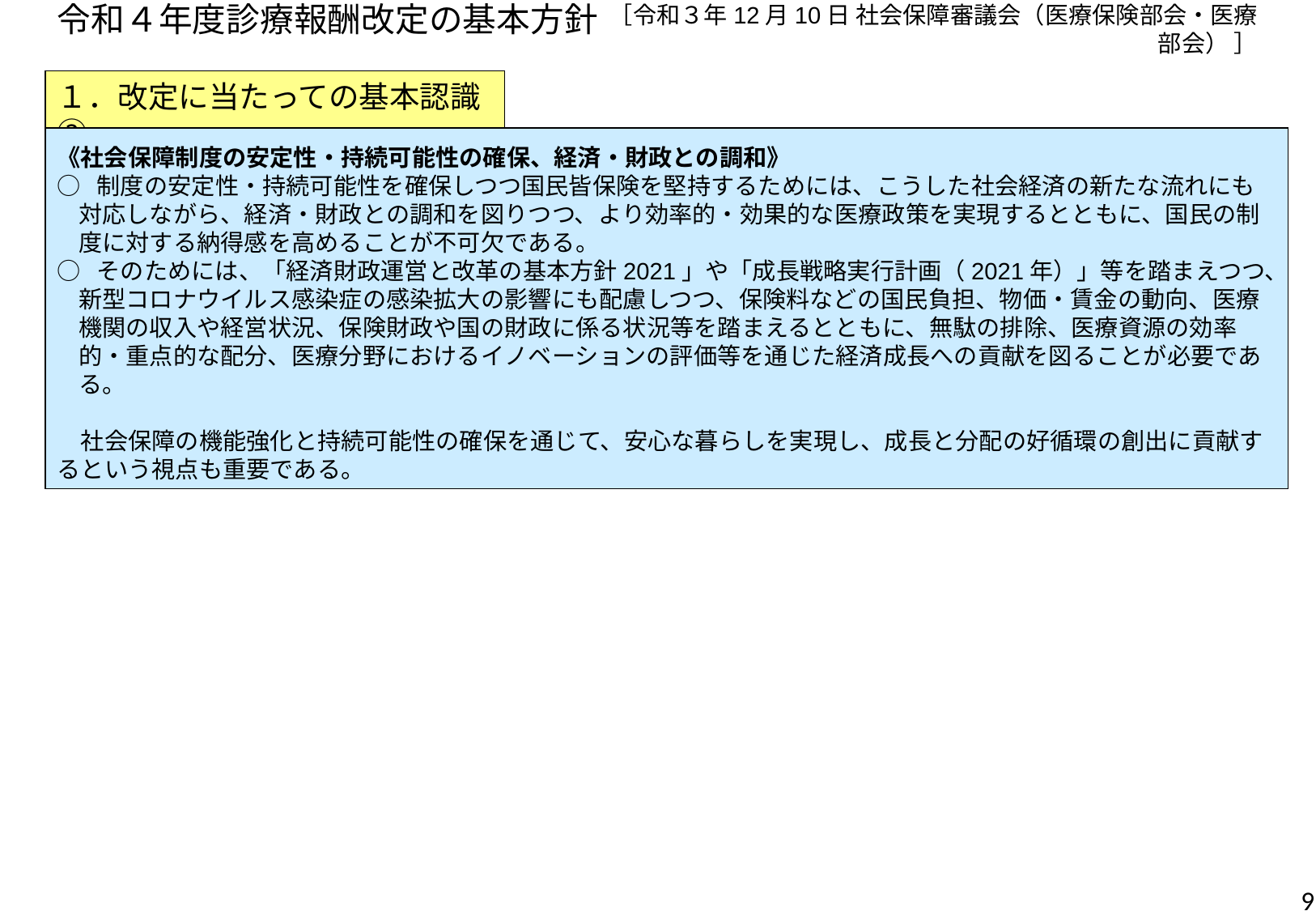

# 令和４年度診療報酬改定の基本方針
［令和３年12月10日 社会保障審議会（医療保険部会・医療部会） ］
１．改定に当たっての基本認識③
《社会保障制度の安定性・持続可能性の確保、経済・財政との調和》
○  制度の安定性・持続可能性を確保しつつ国民皆保険を堅持するためには、こうした社会経済の新たな流れにも
   対応しながら、経済・財政との調和を図りつつ、より効率的・効果的な医療政策を実現するとともに、国民の制
   度に対する納得感を高めることが不可欠である。
○  そのためには、「経済財政運営と改革の基本方針2021」や「成長戦略実行計画（2021年）」等を踏まえつつ、
   新型コロナウイルス感染症の感染拡大の影響にも配慮しつつ、保険料などの国民負担、物価・賃金の動向、医療
   機関の収入や経営状況、保険財政や国の財政に係る状況等を踏まえるとともに、無駄の排除、医療資源の効率
   的・重点的な配分、医療分野におけるイノベーションの評価等を通じた経済成長への貢献を図ることが必要であ
   る。

　社会保障の機能強化と持続可能性の確保を通じて、安心な暮らしを実現し、成長と分配の好循環の創出に貢献するという視点も重要である。
9